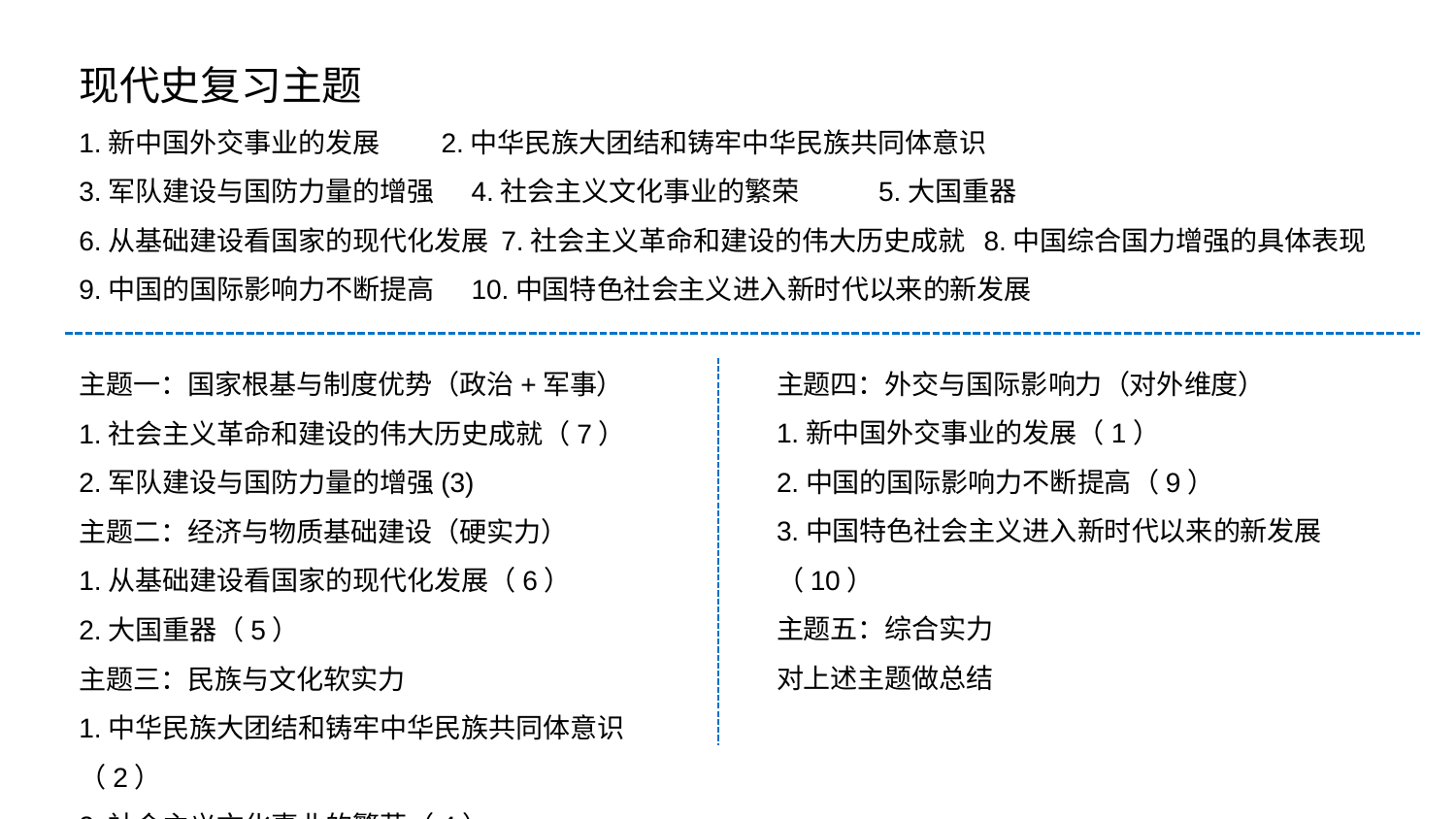

现代史复习主题
1.新中国外交事业的发展         2.中华民族大团结和铸牢中华民族共同体意识
3.军队建设与国防力量的增强     4.社会主义文化事业的繁荣            5.大国重器
6.从基础建设看国家的现代化发展 7.社会主义革命和建设的伟大历史成就  8.中国综合国力增强的具体表现
9.中国的国际影响力不断提高     10.中国特色社会主义进入新时代以来的新发展
主题四：外交与国际影响力（对外维度）
1.新中国外交事业的发展（1）
2.中国的国际影响力不断提高（9）
3.中国特色社会主义进入新时代以来的新发展（10）
主题五：综合实力
对上述主题做总结
主题一：国家根基与制度优势（政治+军事）
1.社会主义革命和建设的伟大历史成就（7）
2.军队建设与国防力量的增强(3)
主题二：经济与物质基础建设（硬实力）
1.从基础建设看国家的现代化发展（6）
2.大国重器（5）
主题三：民族与文化软实力
1.中华民族大团结和铸牢中华民族共同体意识（2）
2.社会主义文化事业的繁荣（4）